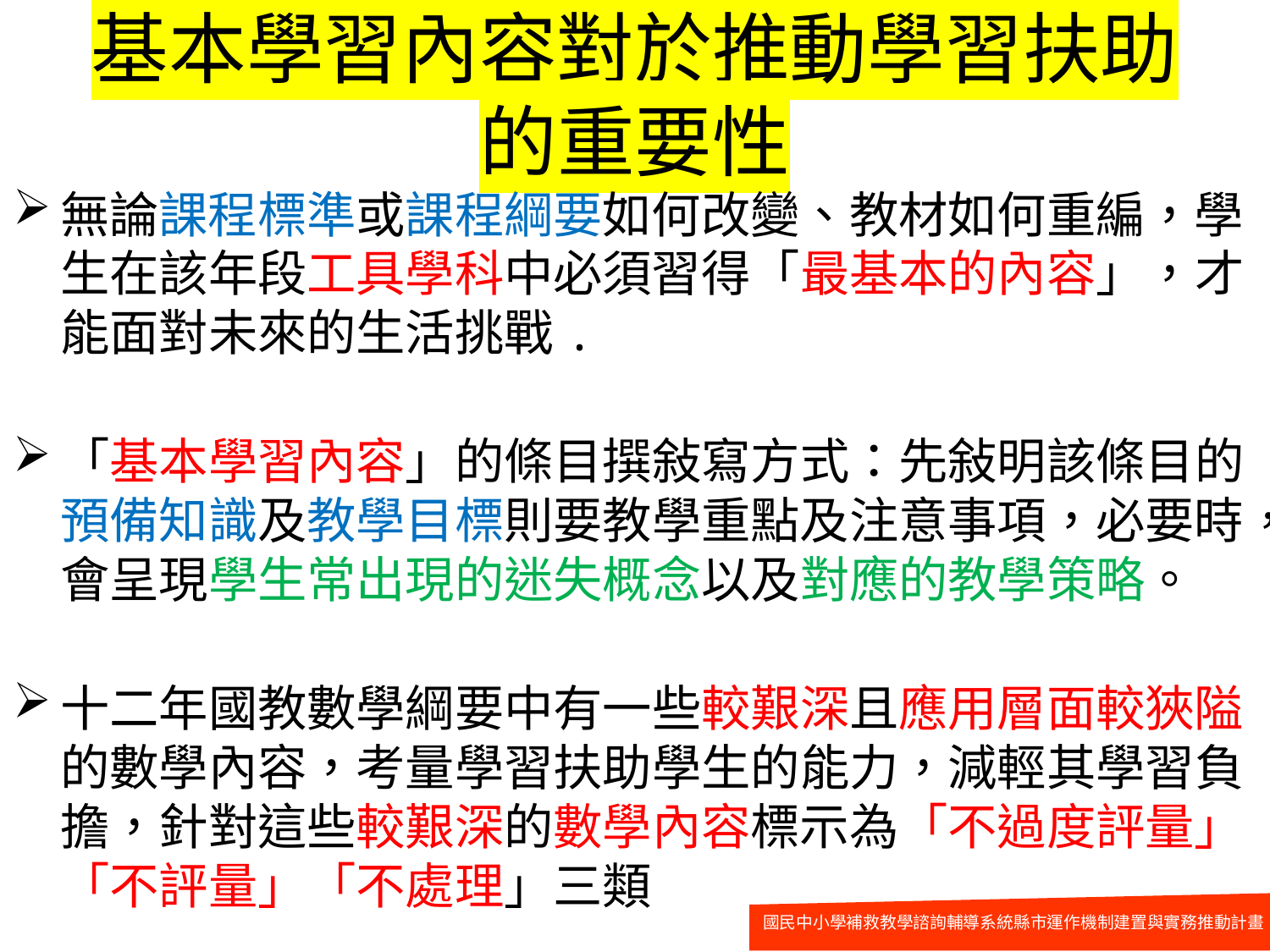

# 基本學習內容對於推動學習扶助的重要性
無論課程標準或課程綱要如何改變、教材如何重編，學生在該年段工具學科中必須習得「最基本的內容」，才能面對未來的生活挑戰.
「基本學習內容」的條目撰敍寫方式：先敍明該條目的預備知識及教學目標則要教學重點及注意事項，必要時，會呈現學生常出現的迷失概念以及對應的教學策略。
十二年國教數學綱要中有一些較艱深且應用層面較狹隘的數學內容，考量學習扶助學生的能力，減輕其學習負擔，針對這些較艱深的數學內容標示為「不過度評量」「不評量」「不處理」三類